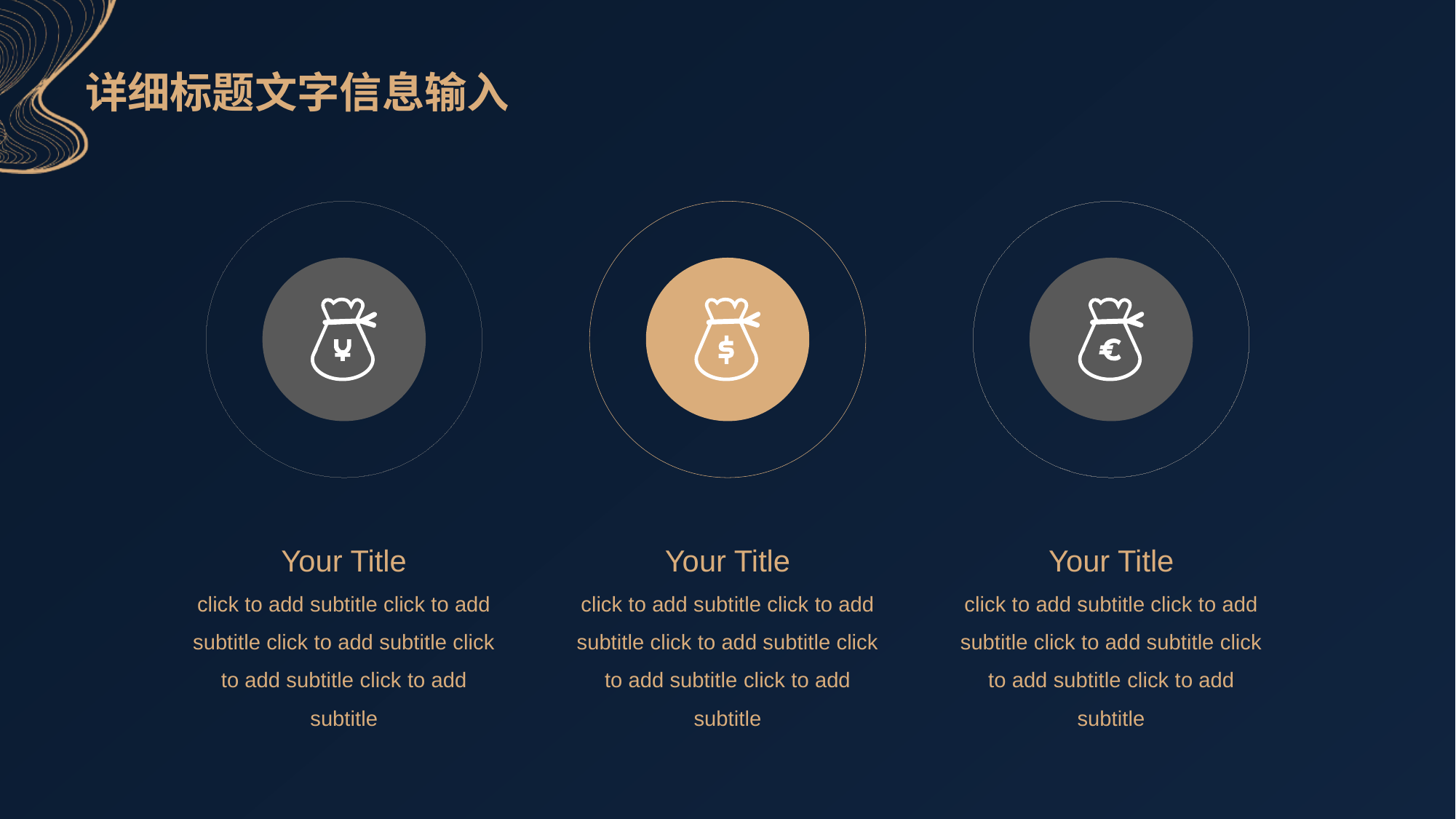

详细标题文字信息输入

Your Title
click to add subtitle click to add subtitle click to add subtitle click to add subtitle click to add subtitle
Your Title
click to add subtitle click to add subtitle click to add subtitle click to add subtitle click to add subtitle
Your Title
click to add subtitle click to add subtitle click to add subtitle click to add subtitle click to add subtitle